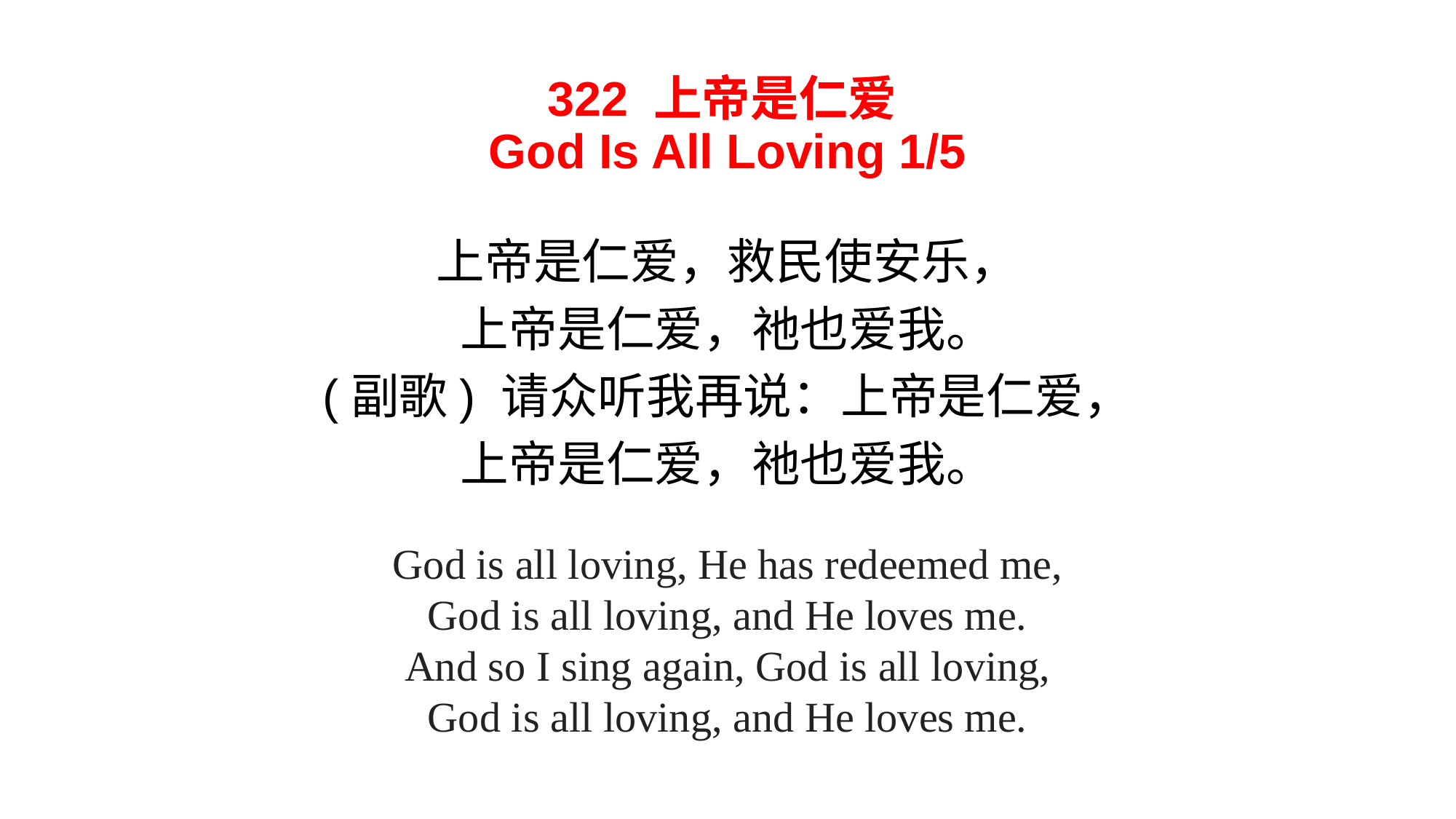

# 322 上帝是仁爱 God Is All Loving 1/5
上帝是仁爱，救民使安乐，
上帝是仁爱，祂也爱我。
(副歌) 请众听我再说：上帝是仁爱，
上帝是仁爱，祂也爱我。

God is all loving, He has redeemed me,
God is all loving, and He loves me.
And so I sing again, God is all loving,
God is all loving, and He loves me.